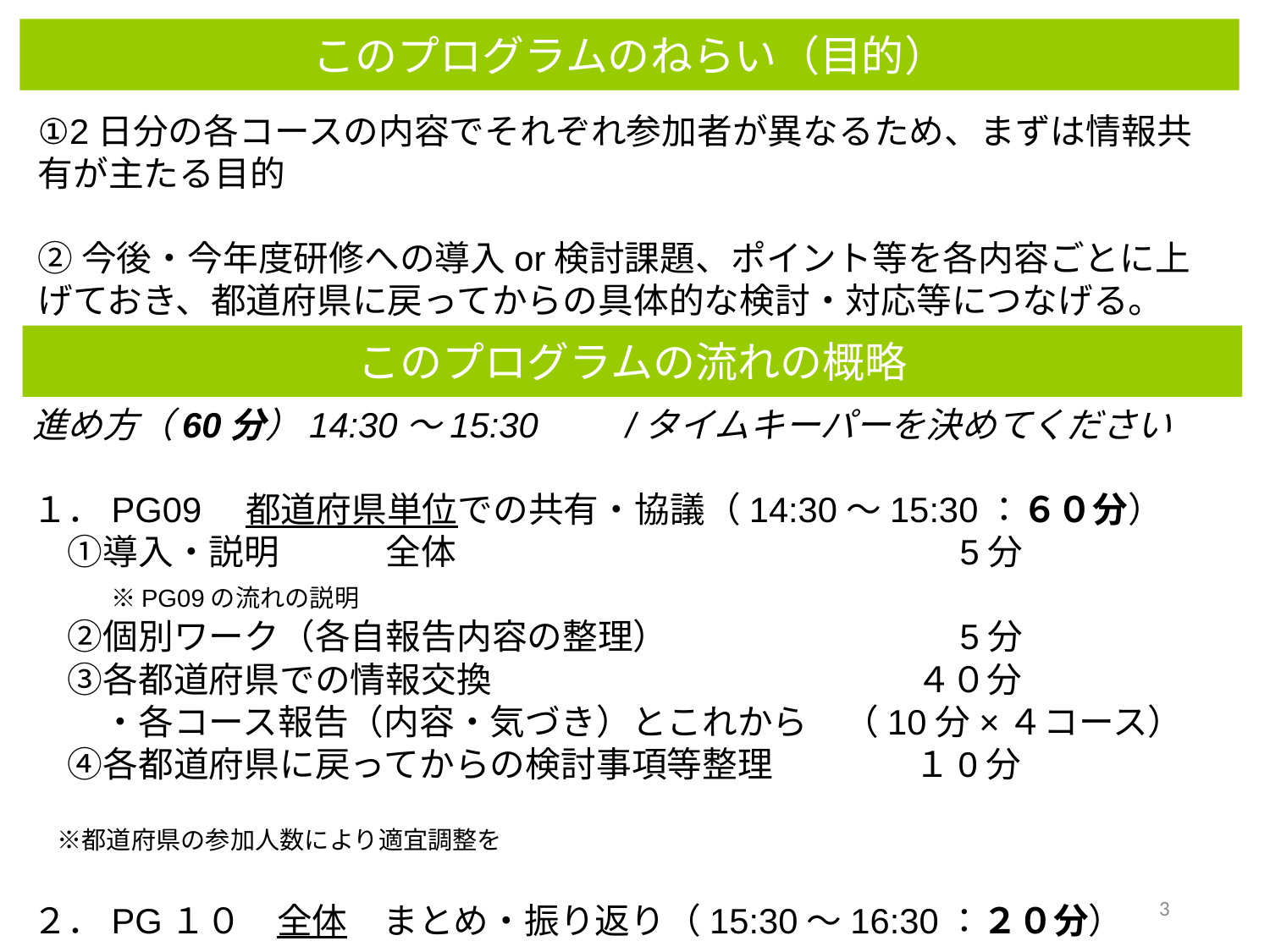

このプログラムのねらい（目的）
①2日分の各コースの内容でそれぞれ参加者が異なるため、まずは情報共有が主たる目的

②今後・今年度研修への導入or検討課題、ポイント等を各内容ごとに上げておき、都道府県に戻ってからの具体的な検討・対応等につなげる。
このプログラムの流れの概略
進め方（60分）14:30～15:30　　/タイムキーパーを決めてください

１．PG09　都道府県単位での共有・協議（14:30～15:30：６０分）
　①導入・説明　　　全体　　　　　　　　　　　　　　5分
　　 ※PG09の流れの説明
　②個別ワーク（各自報告内容の整理）　　　　　　　　5分
　③各都道府県での情報交換　　　　　　　　　　　　４０分
　　・各コース報告（内容・気づき）とこれから　（10分×４コース）
　④各都道府県に戻ってからの検討事項等整理　　　　１0分

　※都道府県の参加人数により適宜調整を

２．PG１０　全体　まとめ・振り返り（15:30～16:30：２０分）
3